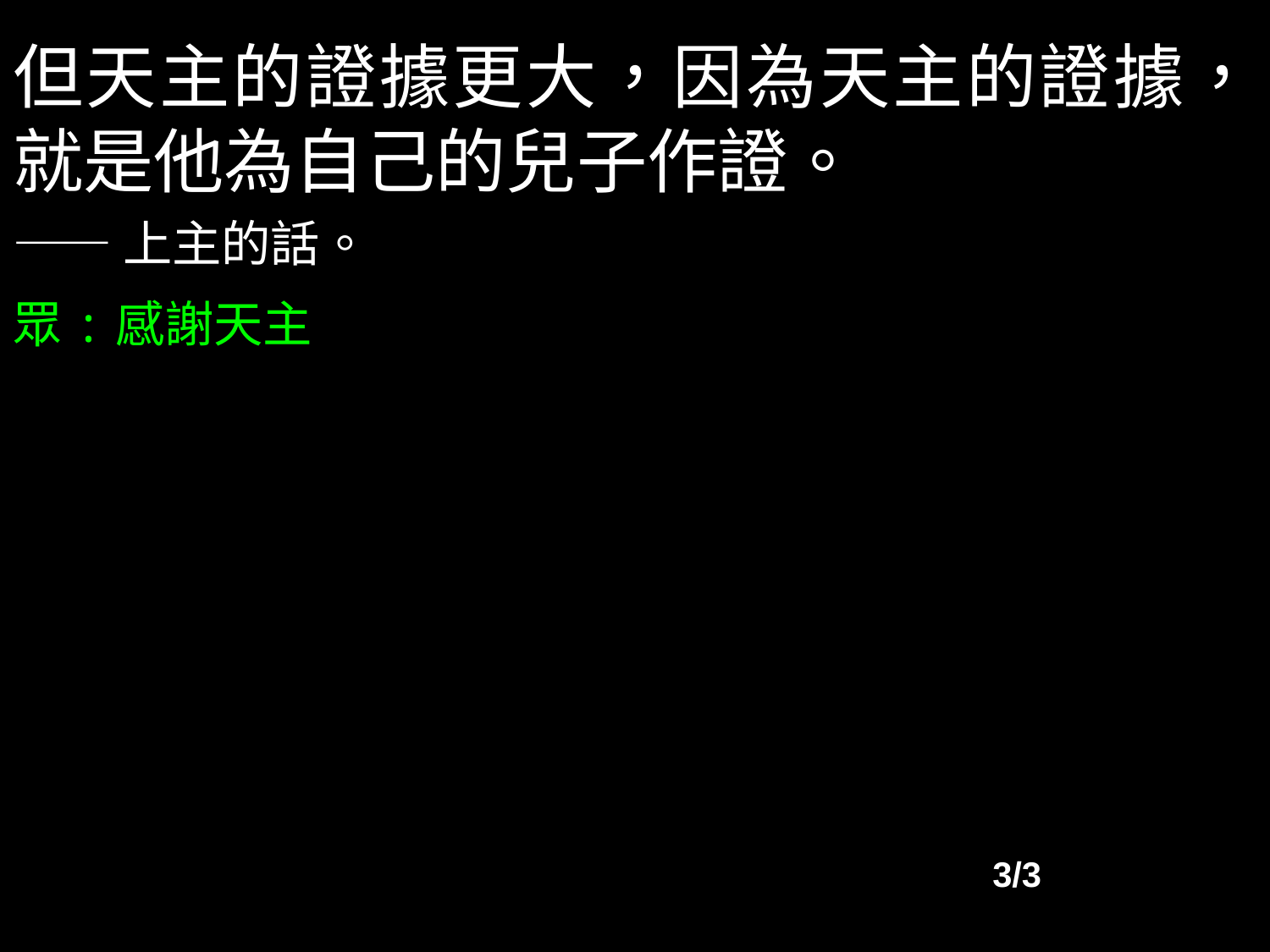

但天主的證據更大，因為天主的證據，就是他為自己的兒子作證。
——上主的話。
眾:感謝天主

3/3